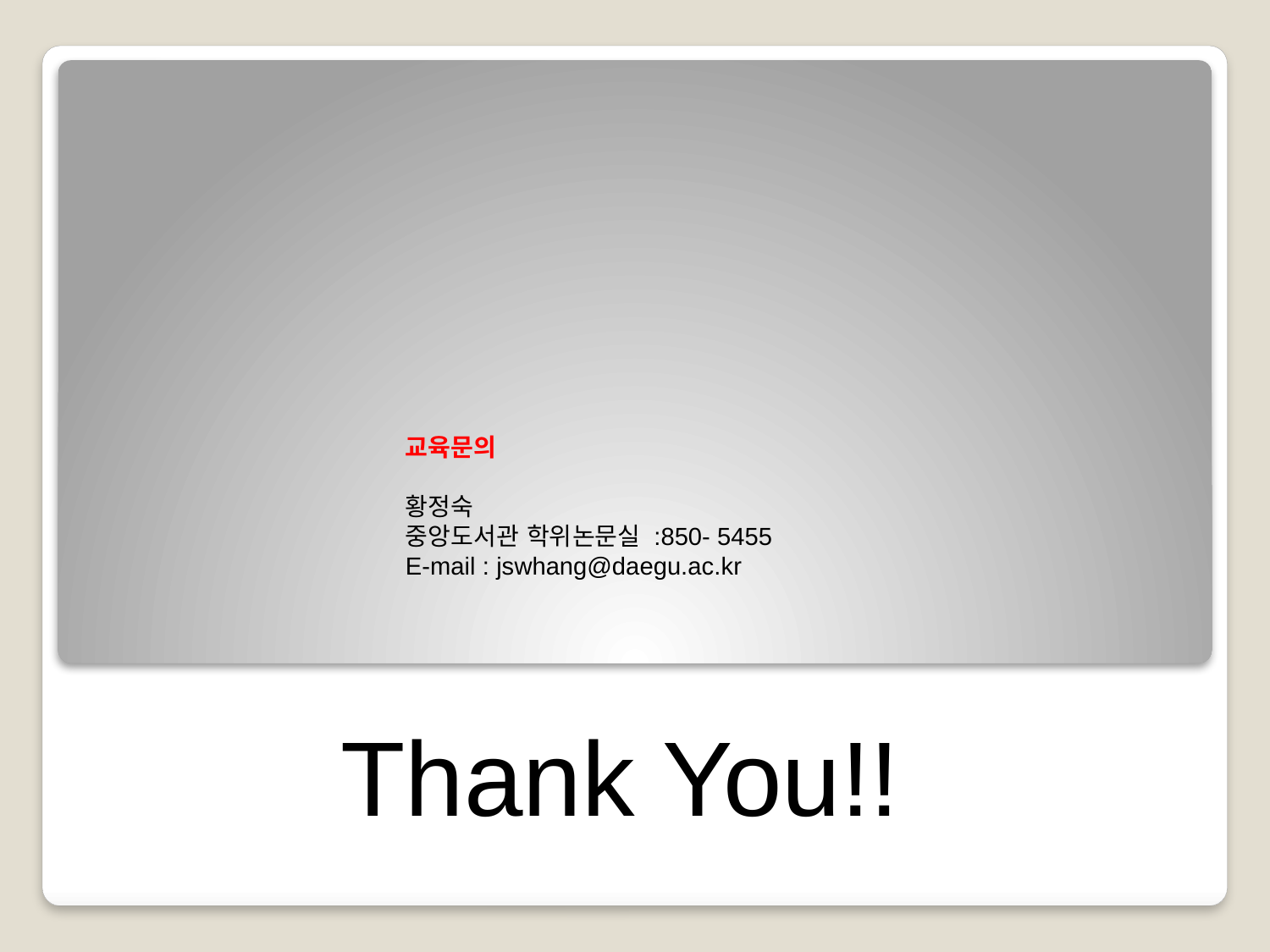

교육문의

황정숙
중앙도서관 학위논문실 :850- 5455
E-mail : jswhang@daegu.ac.kr
Thank You!!